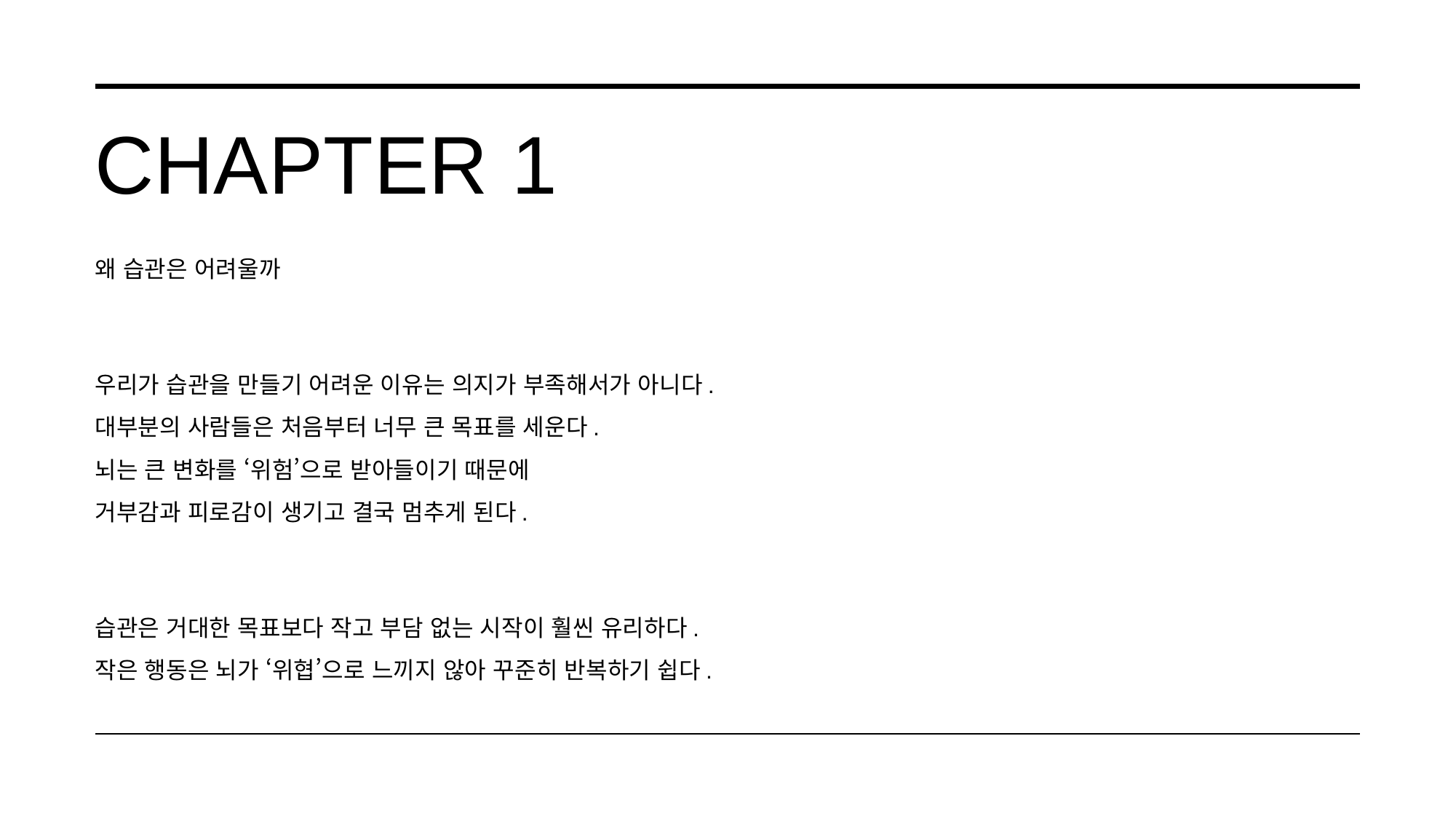

# Chapter 1
왜 습관은 어려울까

우리가 습관을 만들기 어려운 이유는 의지가 부족해서가 아니다.
대부분의 사람들은 처음부터 너무 큰 목표를 세운다.
뇌는 큰 변화를 ‘위험’으로 받아들이기 때문에
거부감과 피로감이 생기고 결국 멈추게 된다.

습관은 거대한 목표보다 작고 부담 없는 시작이 훨씬 유리하다.
작은 행동은 뇌가 ‘위협’으로 느끼지 않아 꾸준히 반복하기 쉽다.